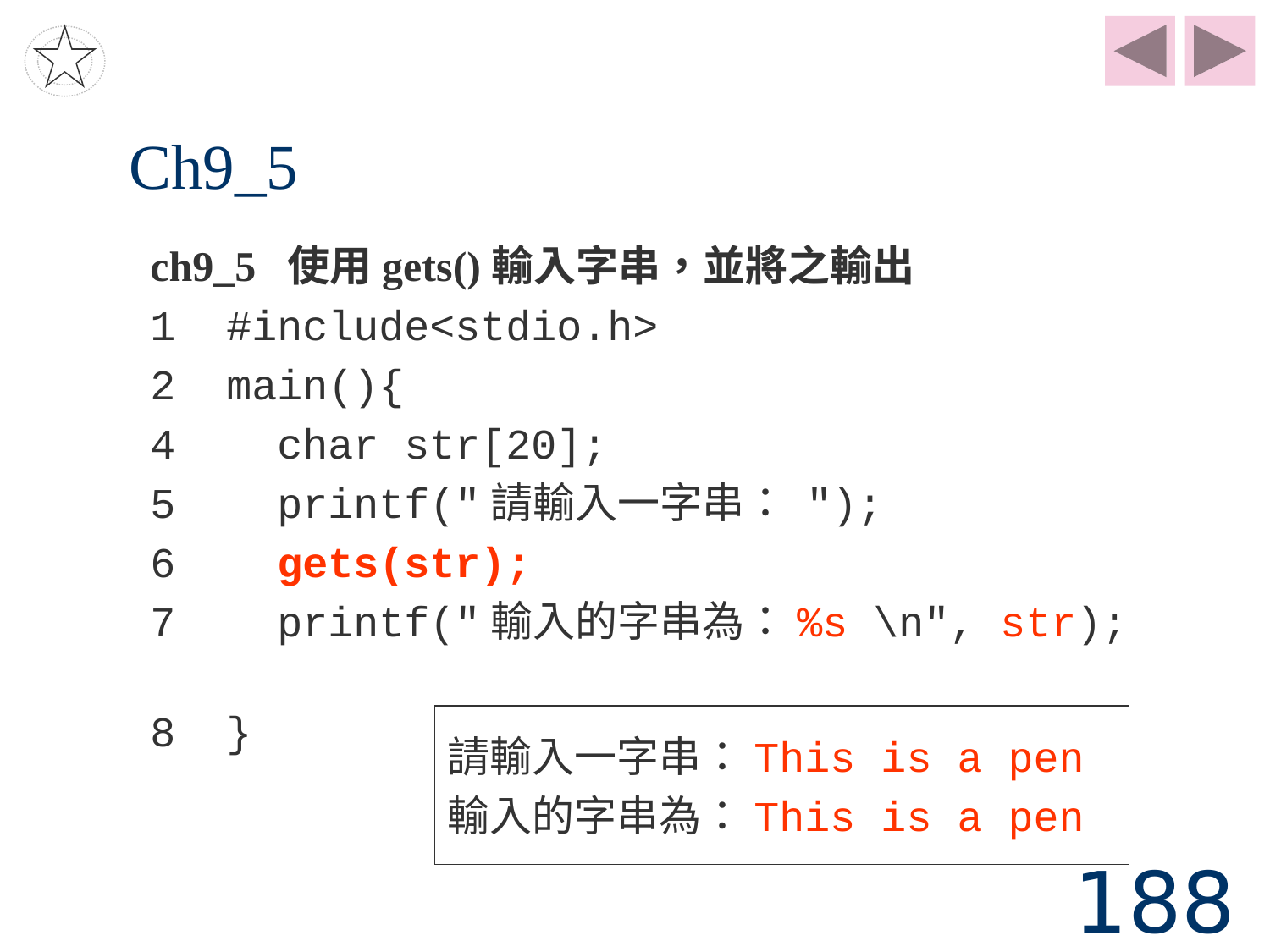

# Ch9_5
ch9_5  使用gets()輸入字串，並將之輸出
1  #include<stdio.h>
2  main(){
4    char str[20];
5    printf("請輸入一字串： ");
6    gets(str);
7    printf("輸入的字串為：%s \n", str);
8  }
請輸入一字串：This is a pen
輸入的字串為：This is a pen
188